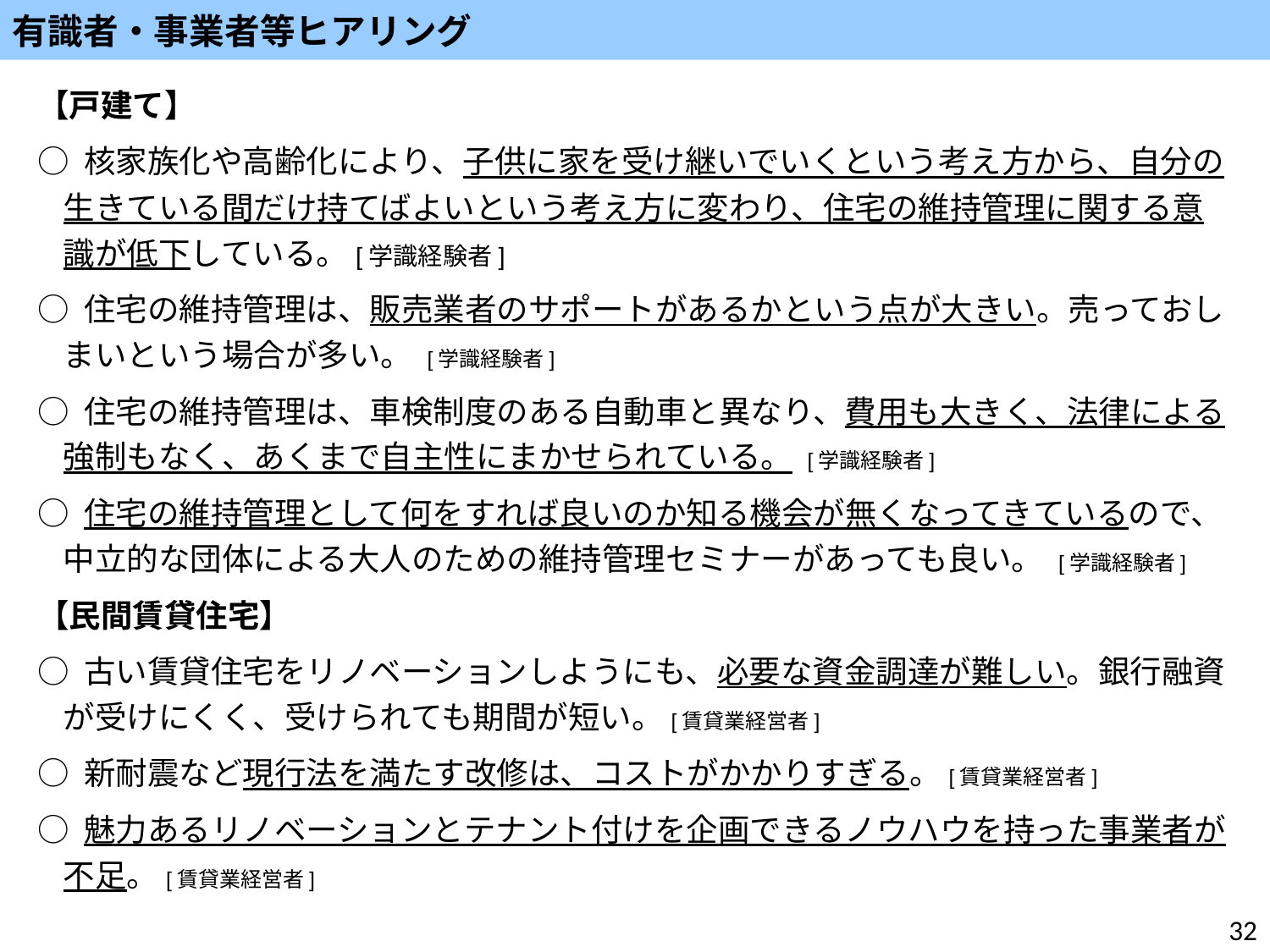

有識者・事業者等ヒアリング
【戸建て】
○ 核家族化や高齢化により、子供に家を受け継いでいくという考え方から、自分の生きている間だけ持てばよいという考え方に変わり、住宅の維持管理に関する意識が低下している。[学識経験者]
○ 住宅の維持管理は、販売業者のサポートがあるかという点が大きい。売っておしまいという場合が多い。 [学識経験者]
○ 住宅の維持管理は、車検制度のある自動車と異なり、費用も大きく、法律による強制もなく、あくまで自主性にまかせられている。 [学識経験者]
○ 住宅の維持管理として何をすれば良いのか知る機会が無くなってきているので、中立的な団体による大人のための維持管理セミナーがあっても良い。 [学識経験者]
【民間賃貸住宅】
○ 古い賃貸住宅をリノベーションしようにも、必要な資金調達が難しい。銀行融資が受けにくく、受けられても期間が短い。[賃貸業経営者]
○ 新耐震など現行法を満たす改修は、コストがかかりすぎる。[賃貸業経営者]
○ 魅力あるリノベーションとテナント付けを企画できるノウハウを持った事業者が不足。[賃貸業経営者]

32